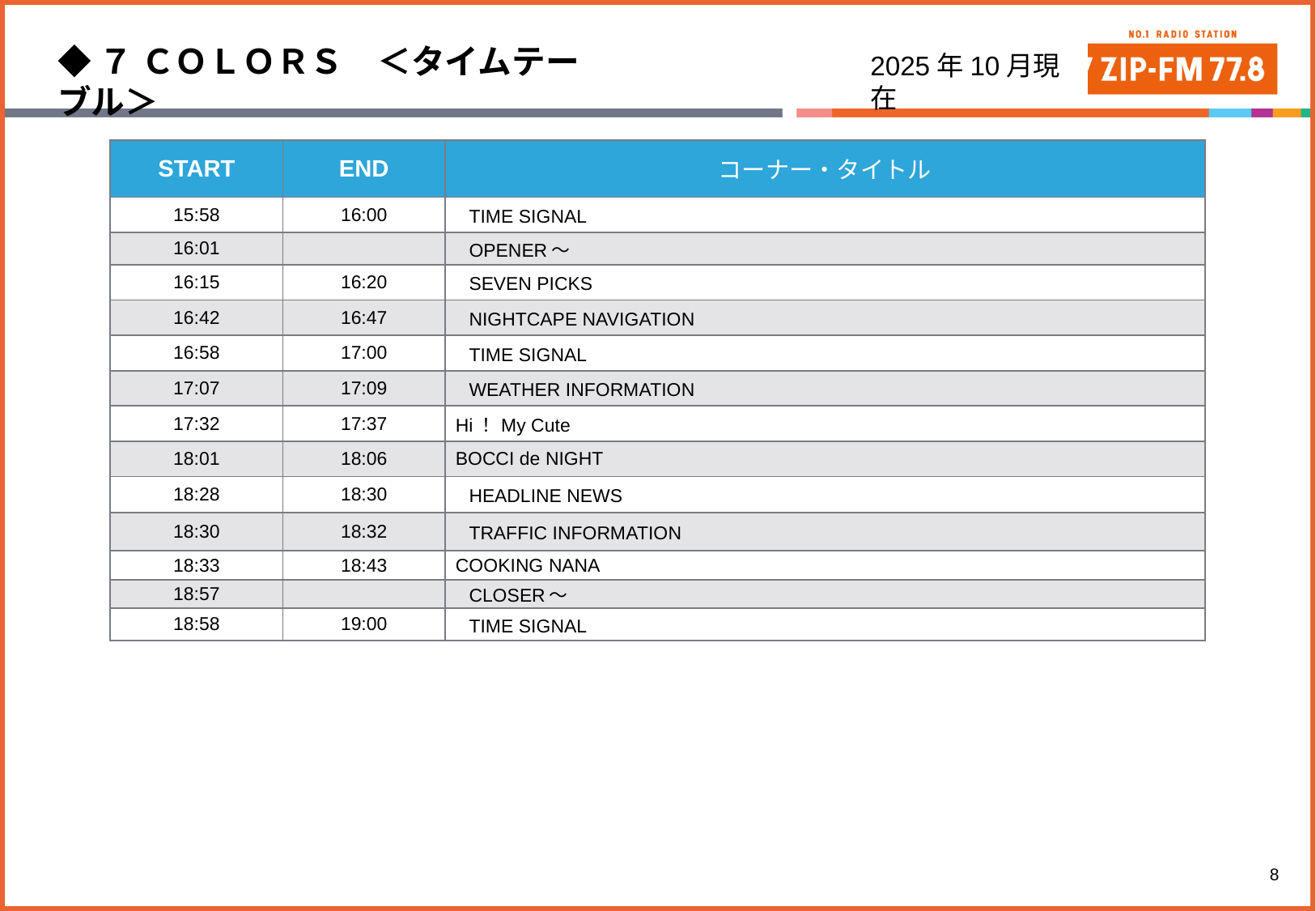

◆７ ＣＯＬＯＲＳ　＜タイムテーブル＞
2025年10月現在
| START | END | コーナー・タイトル |
| --- | --- | --- |
| 15:58 | 16:00 | TIME SIGNAL |
| 16:01 |  | OPENER〜 |
| 16:15 | 16:20 | SEVEN PICKS |
| 16:42 | 16:47 | NIGHTCAPE NAVIGATION |
| 16:58 | 17:00 | TIME SIGNAL |
| 17:07 | 17:09 | WEATHER INFORMATION |
| 17:32 | 17:37 | Hi！My Cute |
| 18:01 | 18:06 | BOCCI de NIGHT |
| 18:28 | 18:30 | HEADLINE NEWS |
| 18:30 | 18:32 | TRAFFIC INFORMATION |
| 18:33 | 18:43 | COOKING NANA |
| 18:57 |  | CLOSER〜 |
| 18:58 | 19:00 | TIME SIGNAL |